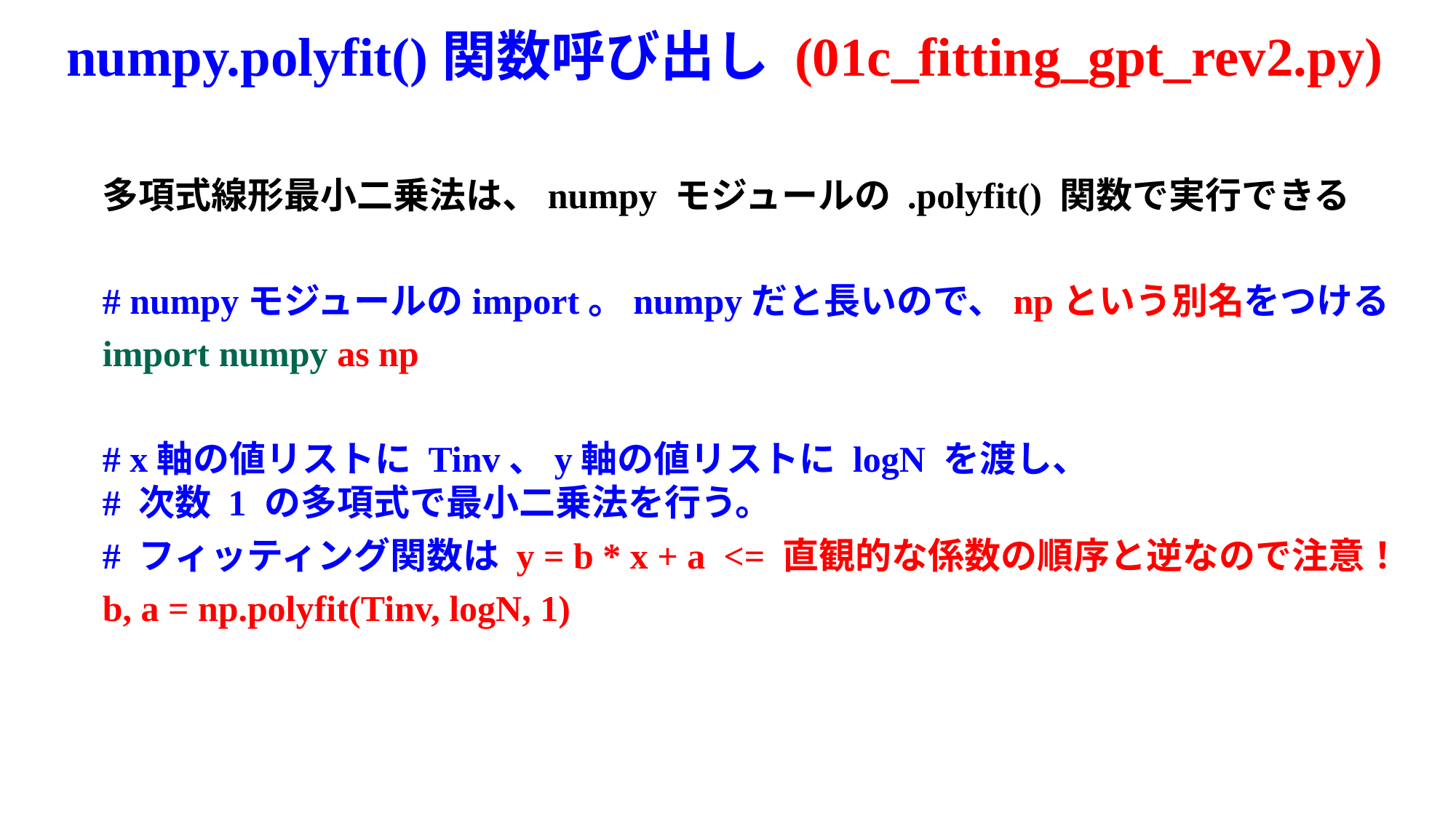

# numpy.polyfit()関数呼び出し (01c_fitting_gpt_rev2.py)
多項式線形最小二乗法は、numpy モジュールの .polyfit() 関数で実行できる

# numpyモジュールのimport。numpyだと長いので、npという別名をつける
import numpy as np

# x軸の値リストに Tinv、y軸の値リストに logN を渡し、 # 次数 1 の多項式で最小二乗法を行う。
# フィッティング関数は y = b * x + a  <= 直観的な係数の順序と逆なので注意！
b, a = np.polyfit(Tinv, logN, 1)